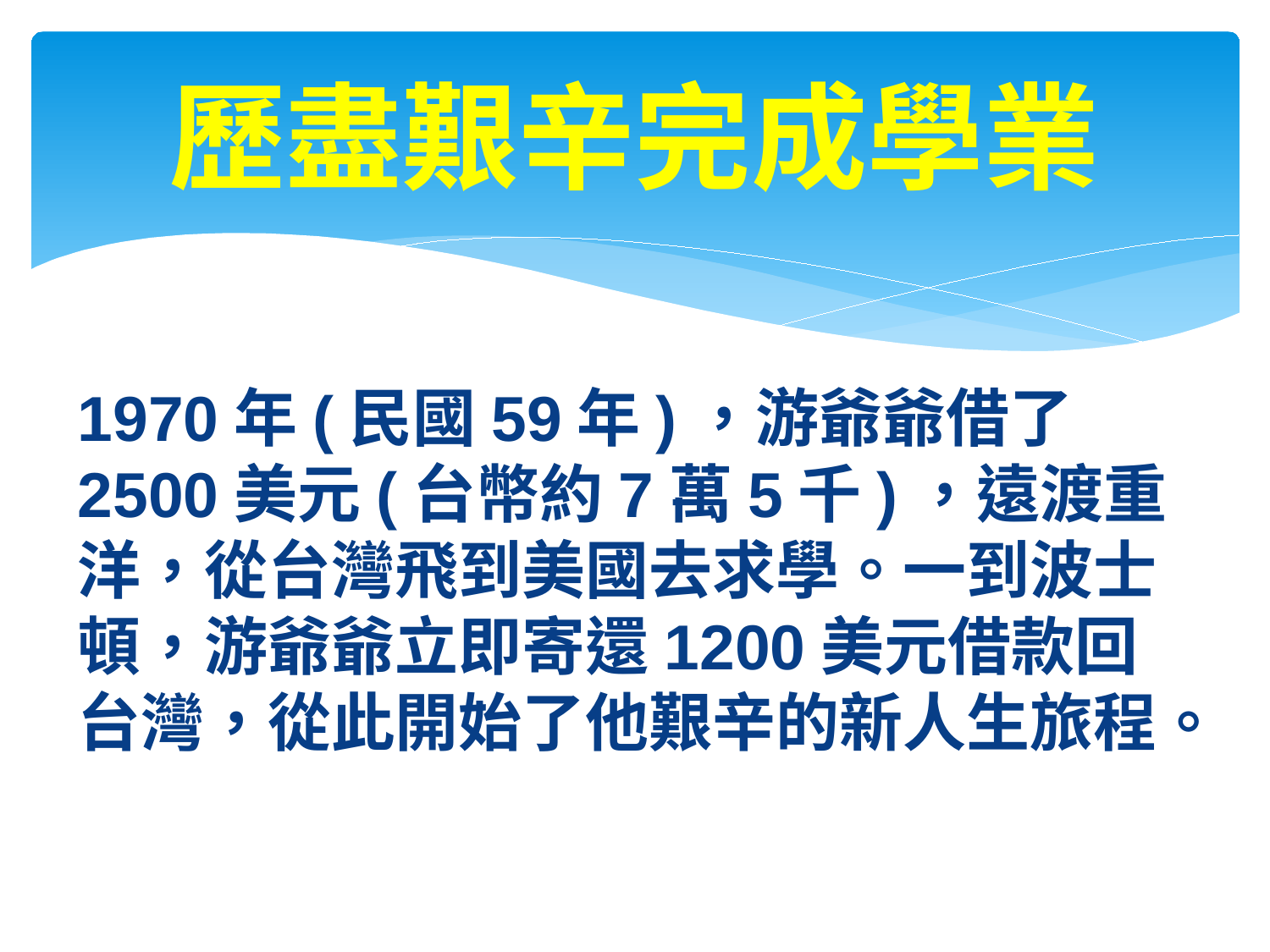

# 歷盡艱辛完成學業
1970年(民國59年)，游爺爺借了2500美元(台幣約7萬5千)，遠渡重洋，從台灣飛到美國去求學。一到波士頓，游爺爺立即寄還1200美元借款回台灣，從此開始了他艱辛的新人生旅程。